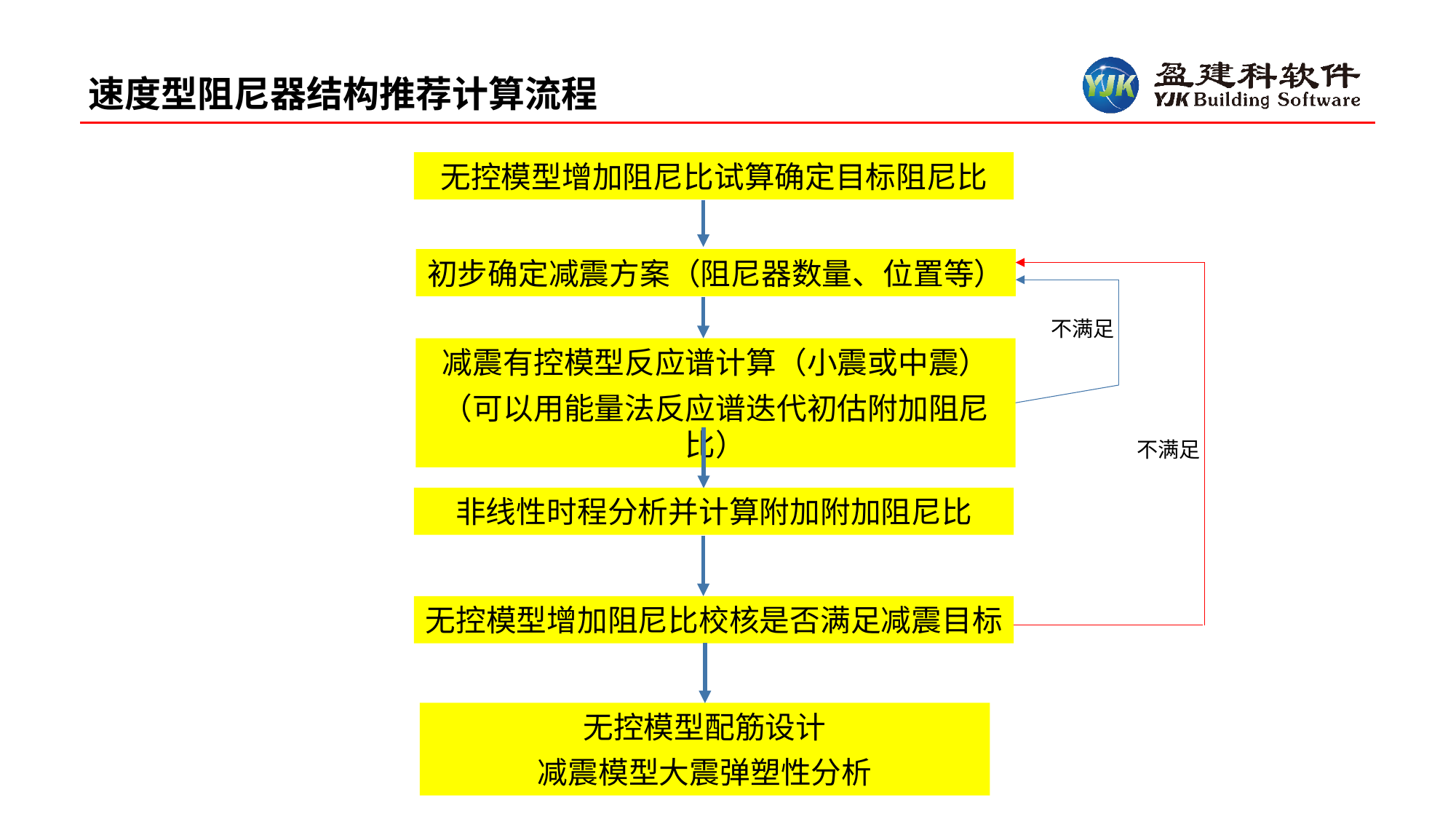

速度型阻尼器结构推荐计算流程
无控模型增加阻尼比试算确定目标阻尼比
初步确定减震方案（阻尼器数量、位置等）
不满足
减震有控模型反应谱计算（小震或中震）
（可以用能量法反应谱迭代初估附加阻尼比）
不满足
非线性时程分析并计算附加附加阻尼比
无控模型增加阻尼比校核是否满足减震目标
无控模型配筋设计
减震模型大震弹塑性分析